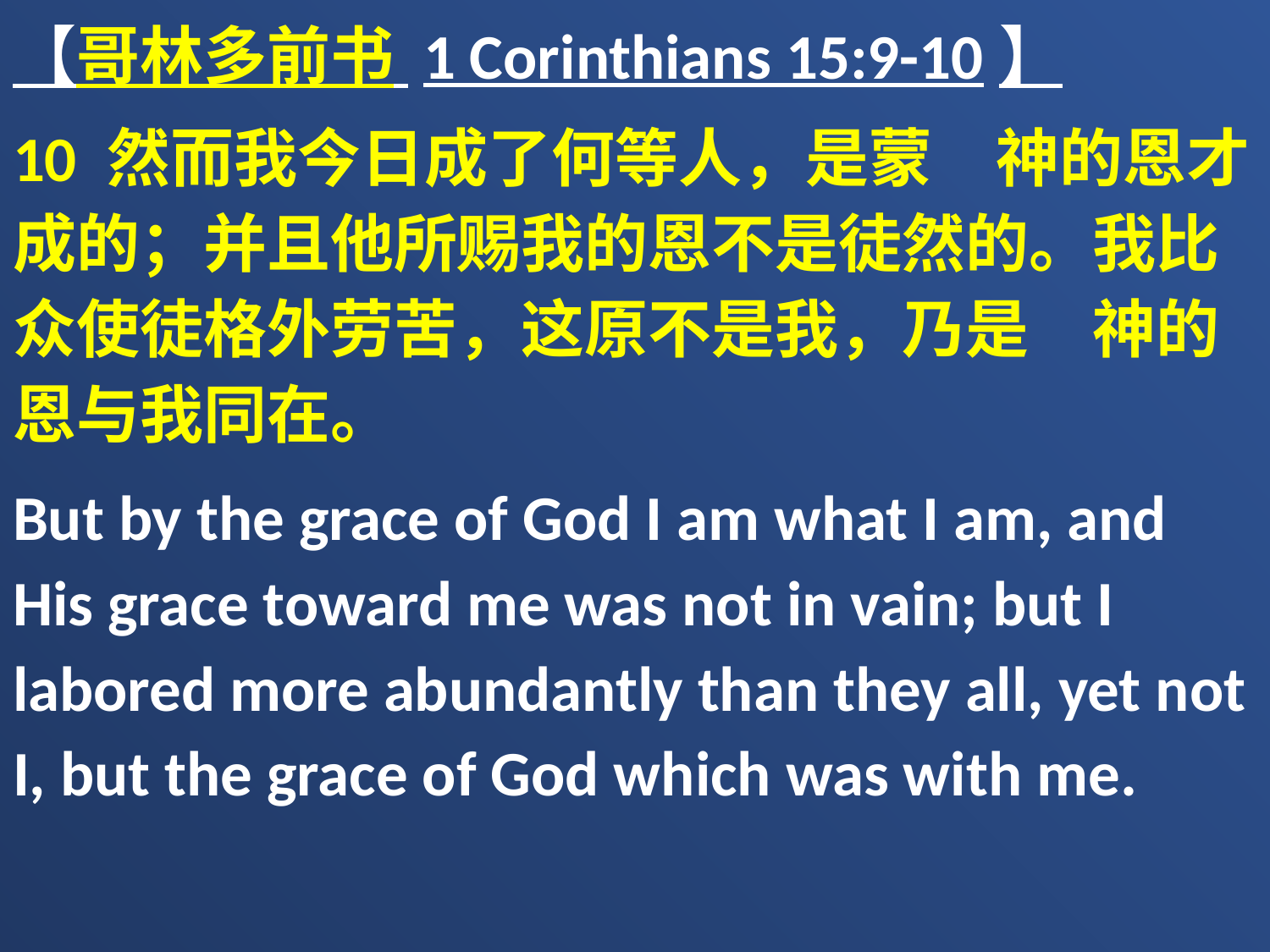

【哥林多前书 1 Corinthians 15:9-10】
10 然而我今日成了何等人，是蒙　神的恩才成的；并且他所赐我的恩不是徒然的。我比众使徒格外劳苦，这原不是我，乃是　神的恩与我同在。
But by the grace of God I am what I am, and His grace toward me was not in vain; but I labored more abundantly than they all, yet not I, but the grace of God which was with me.